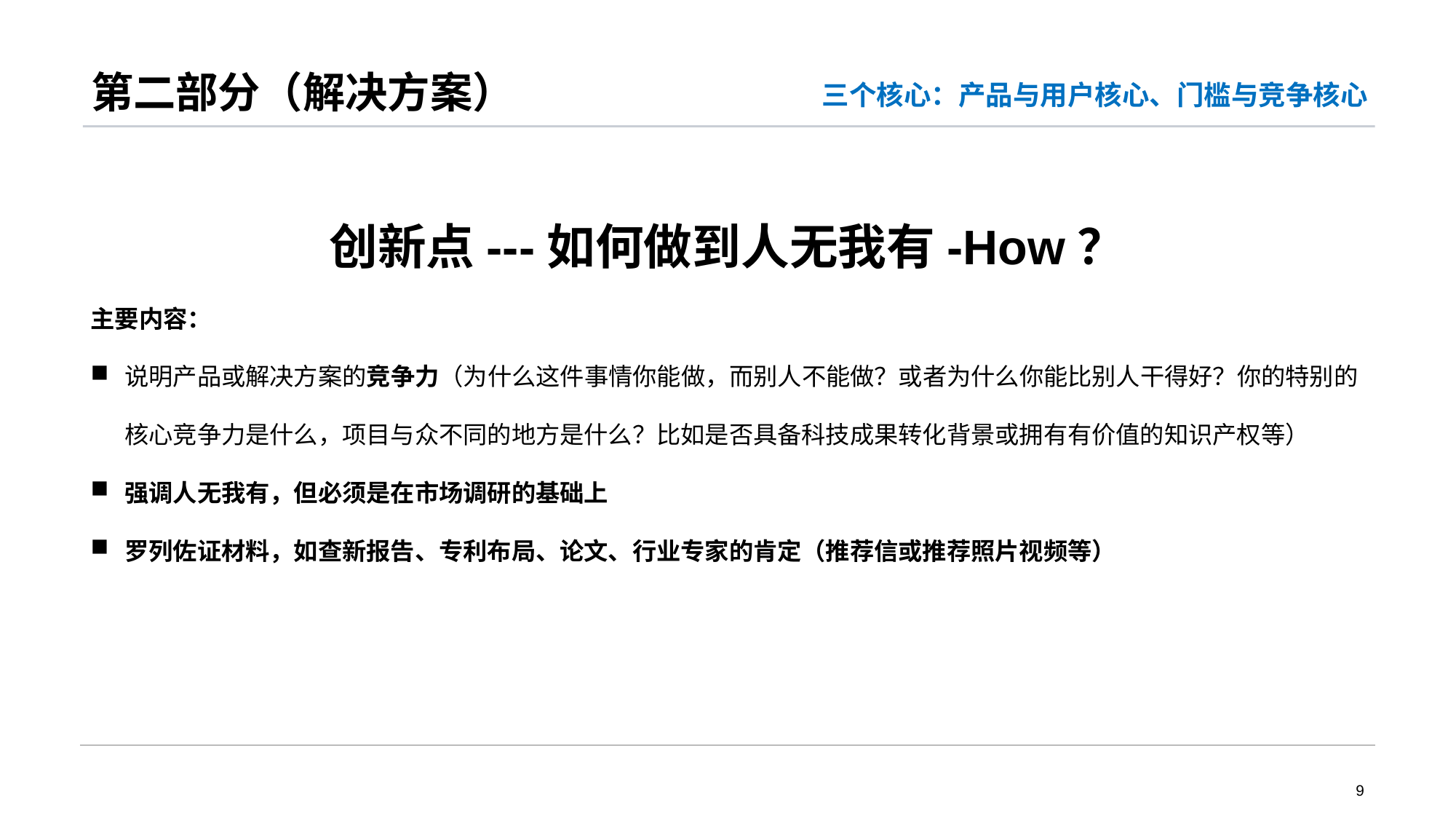

# 第二部分（解决方案）
三个核心：产品与用户核心、门槛与竞争核心
创新点---如何做到人无我有-How？
主要内容：
说明产品或解决方案的竞争力（为什么这件事情你能做，而别人不能做？或者为什么你能比别人干得好？你的特别的核心竞争力是什么，项目与众不同的地方是什么？比如是否具备科技成果转化背景或拥有有价值的知识产权等）
强调人无我有，但必须是在市场调研的基础上
罗列佐证材料，如查新报告、专利布局、论文、行业专家的肯定（推荐信或推荐照片视频等）
9